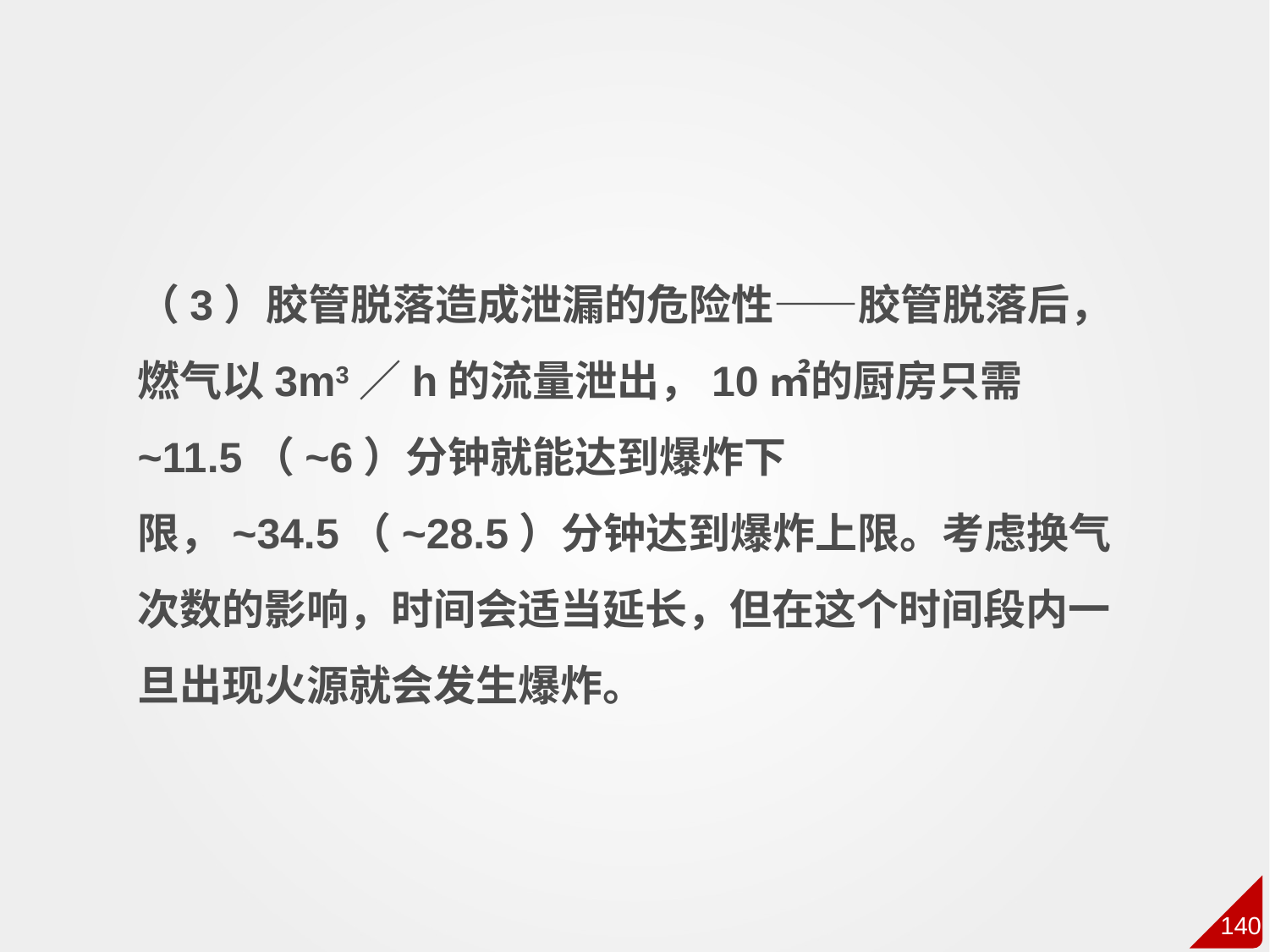

（3）胶管脱落造成泄漏的危险性——胶管脱落后，燃气以3m3／h的流量泄出，10㎡的厨房只需~11.5（~6）分钟就能达到爆炸下限，~34.5（~28.5）分钟达到爆炸上限。考虑换气次数的影响，时间会适当延长，但在这个时间段内一旦出现火源就会发生爆炸。